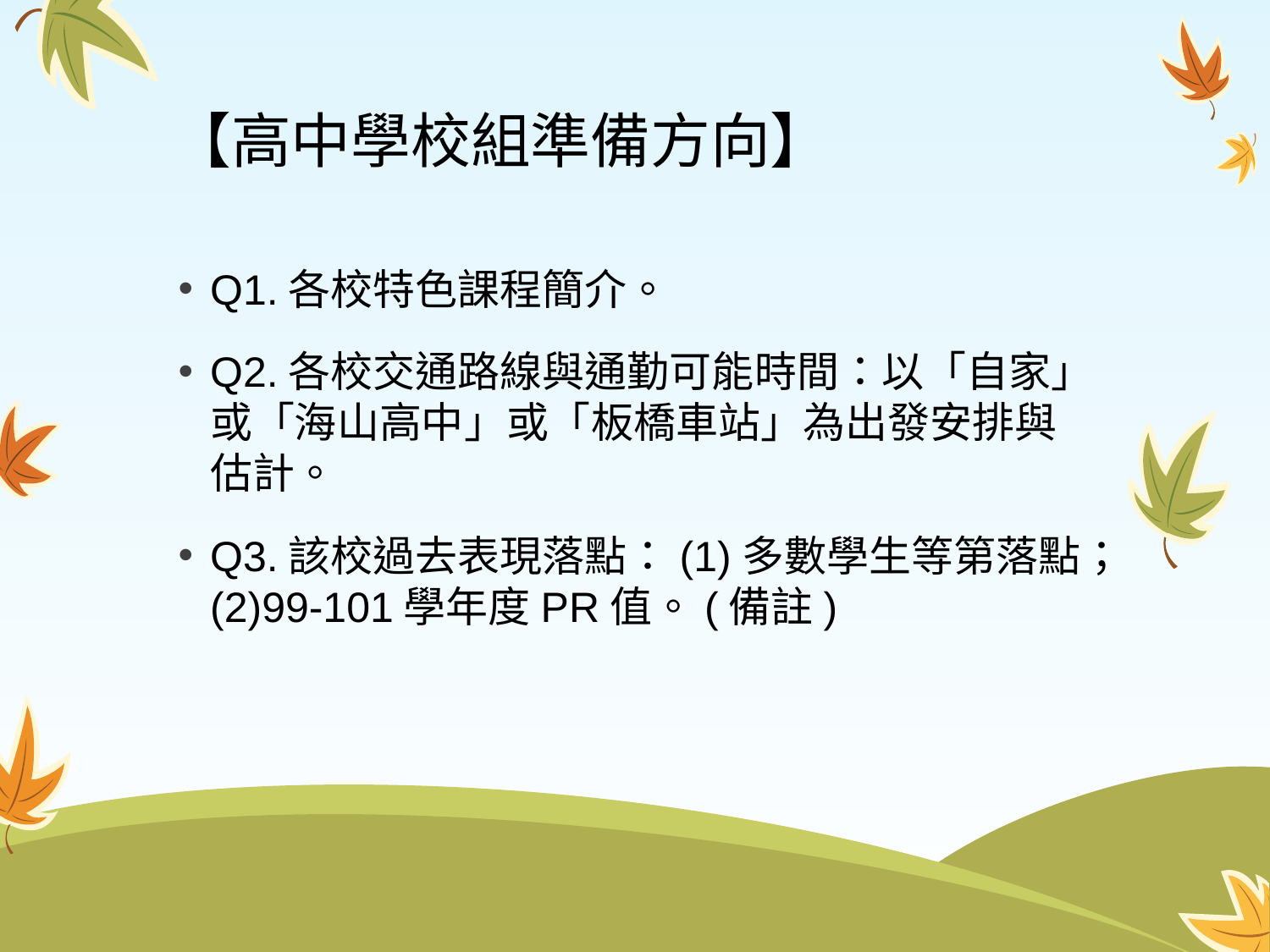

# 【高中學校組準備方向】
Q1.各校特色課程簡介。
Q2.各校交通路線與通勤可能時間：以「自家」或「海山高中」或「板橋車站」為出發安排與估計。
Q3.該校過去表現落點：(1)多數學生等第落點；(2)99-101學年度PR值。(備註)